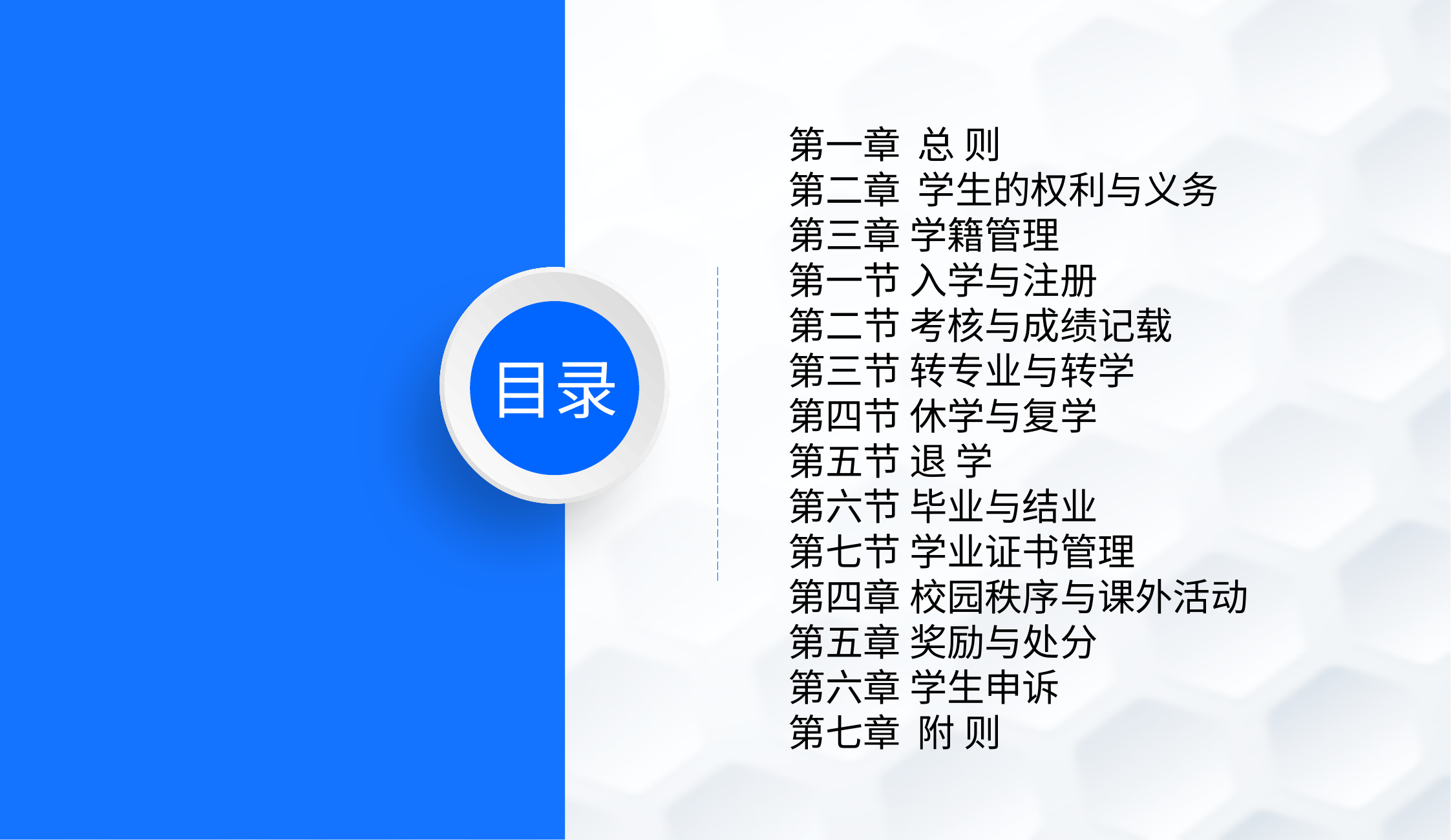

第一章  总 则
第二章  学生的权利与义务
第三章 学籍管理
第一节 入学与注册
第二节 考核与成绩记载
第三节 转专业与转学
第四节 休学与复学
第五节 退 学
第六节 毕业与结业
第七节 学业证书管理
第四章 校园秩序与课外活动
第五章 奖励与处分
第六章 学生申诉
第七章  附 则

目录